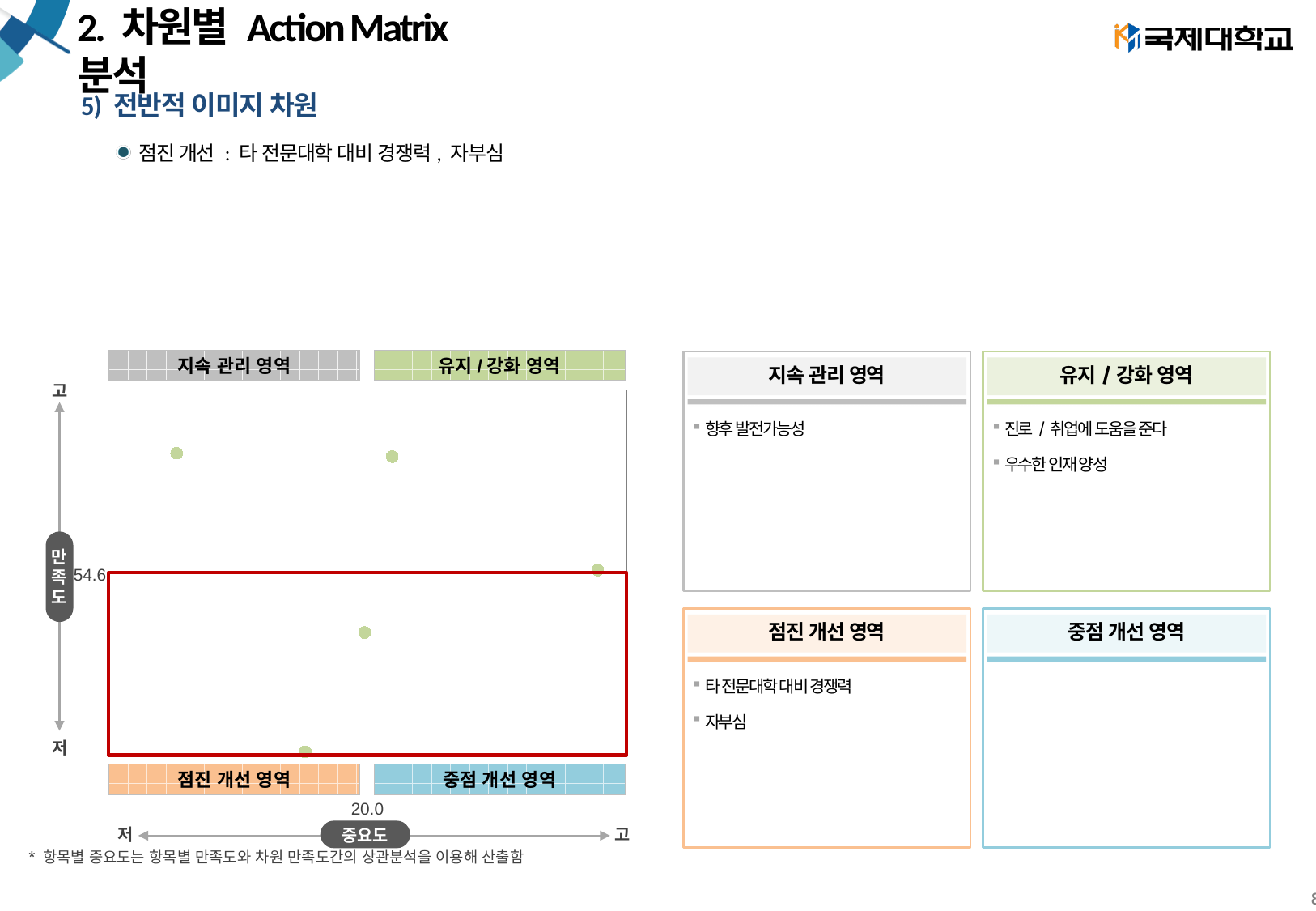

# 2. 차원별 Action Matrix 분석
5) 전반적 이미지 차원
점진 개선 : 타 전문대학 대비 경쟁력, 자부심

### Chart

| Category | Y축 |
|---|---|
지속 관리 영역
유지/강화 영역

지속 관리 영역

유지/강화 영역

고
만
족
도
저
향후 발전가능성
진로/취업에 도움을 준다
우수한 인재 양성
54.6

점진 개선 영역

중점 개선 영역

타 전문대학 대비 경쟁력
자부심

점진 개선 영역
중점 개선 영역
20.0
중요도
저
고
* 항목별 중요도는 항목별 만족도와 차원 만족도간의 상관분석을 이용해 산출함